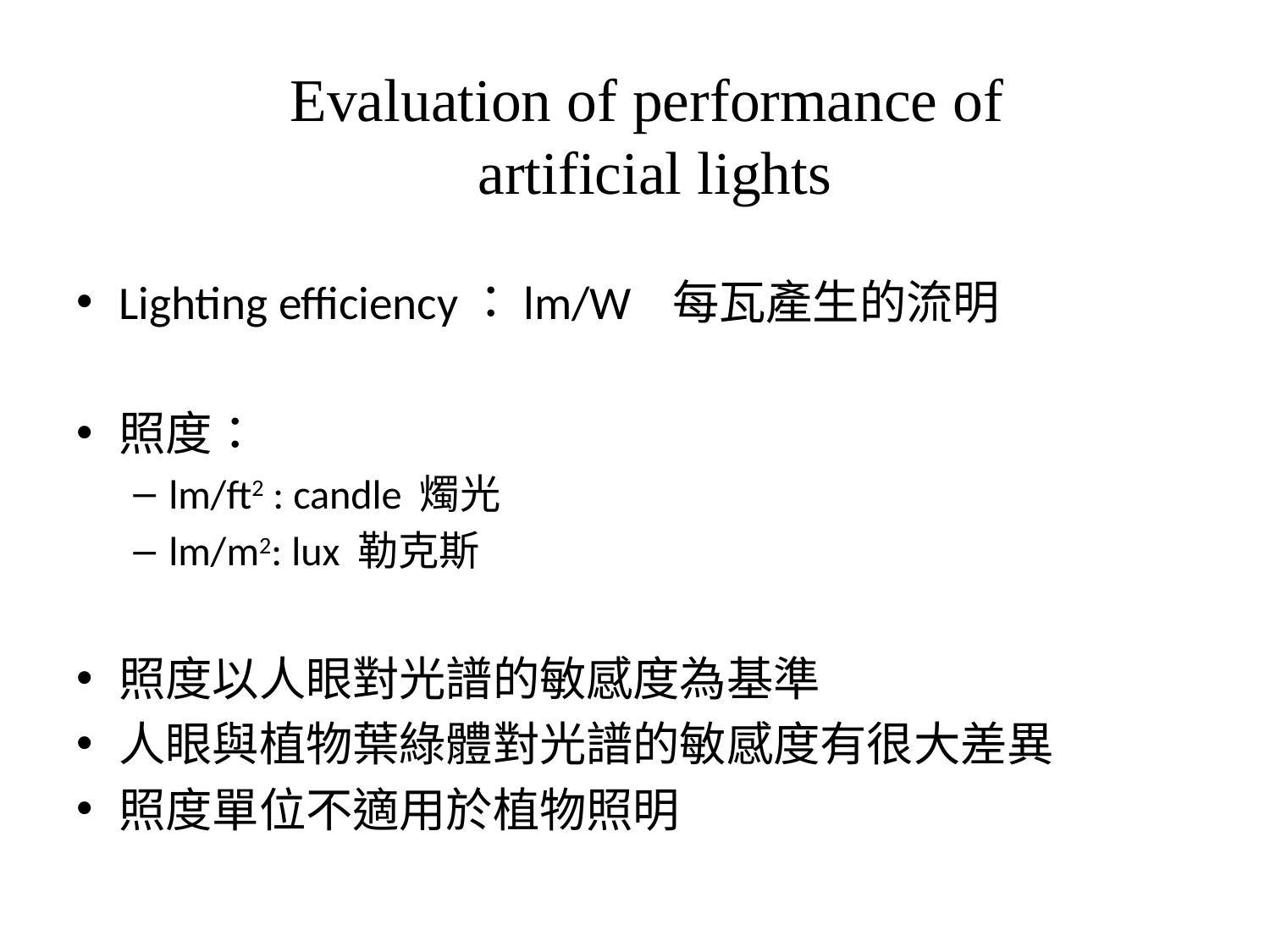

# Evaluation of performance of artificial lights
Lighting efficiency：lm/W   每瓦產生的流明

照度：
lm/ft2 : candle 燭光
lm/m2: lux 勒克斯

照度以人眼對光譜的敏感度為基準
人眼與植物葉綠體對光譜的敏感度有很大差異
照度單位不適用於植物照明